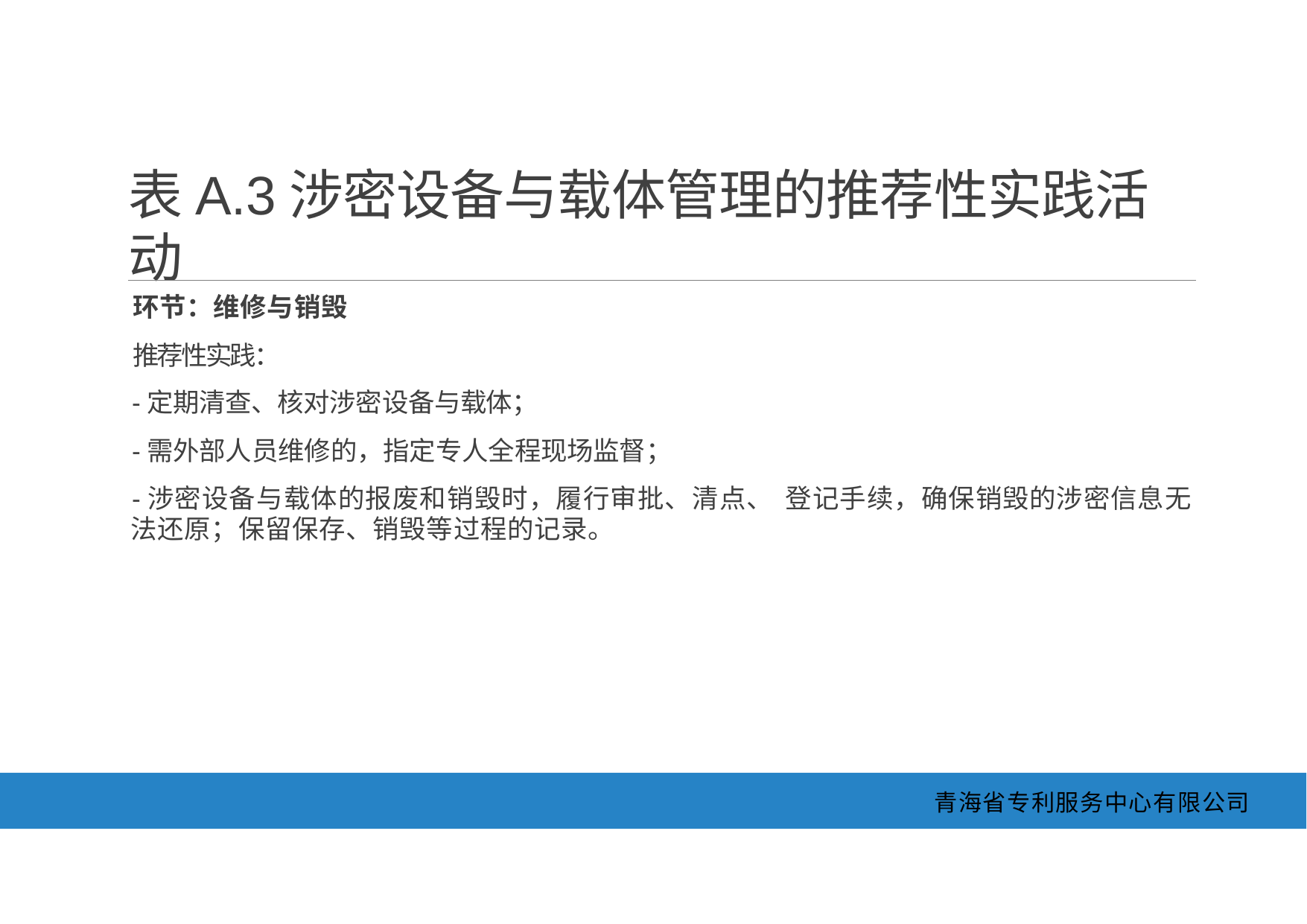

表A.3涉密设备与载体管理的推荐性实践活动

环节：维修与销毁
推荐性实践：
-定期清查、核对涉密设备与载体；
-需外部人员维修的，指定专人全程现场监督；

-涉密设备与载体的报废和销毁时，履行审批、清点、 登记手续，确保销毁的涉密信息无 法还原；保留保存、销毁等过程的记录。

青海省专利服务中心有限公司